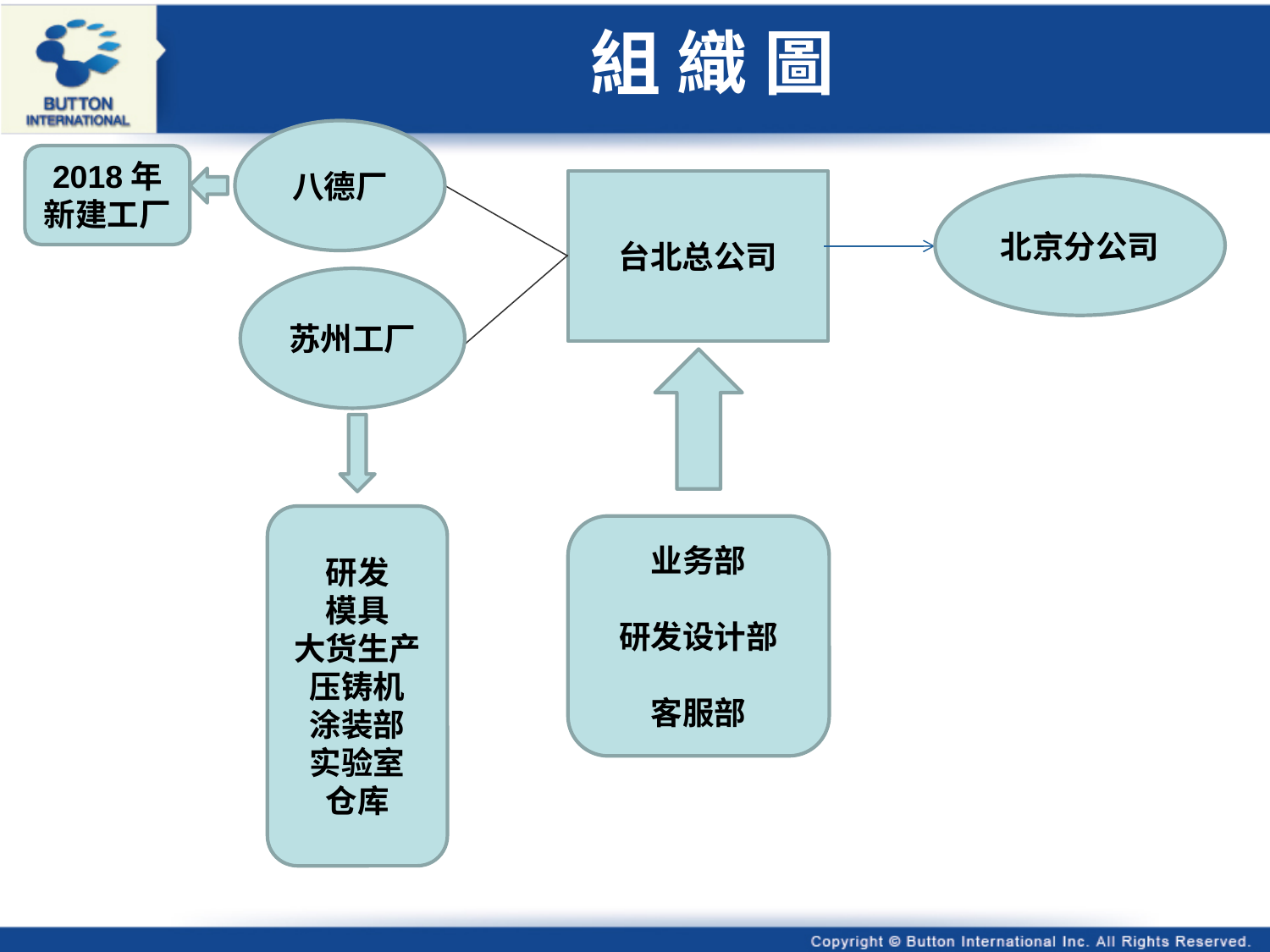

組 織 圖
八德厂
2018年新建工厂

台北总公司
北京分公司
苏州工厂

研发
模具
大货生产
压铸机
涂装部
实验室
仓库
业务部

研发设计部

客服部